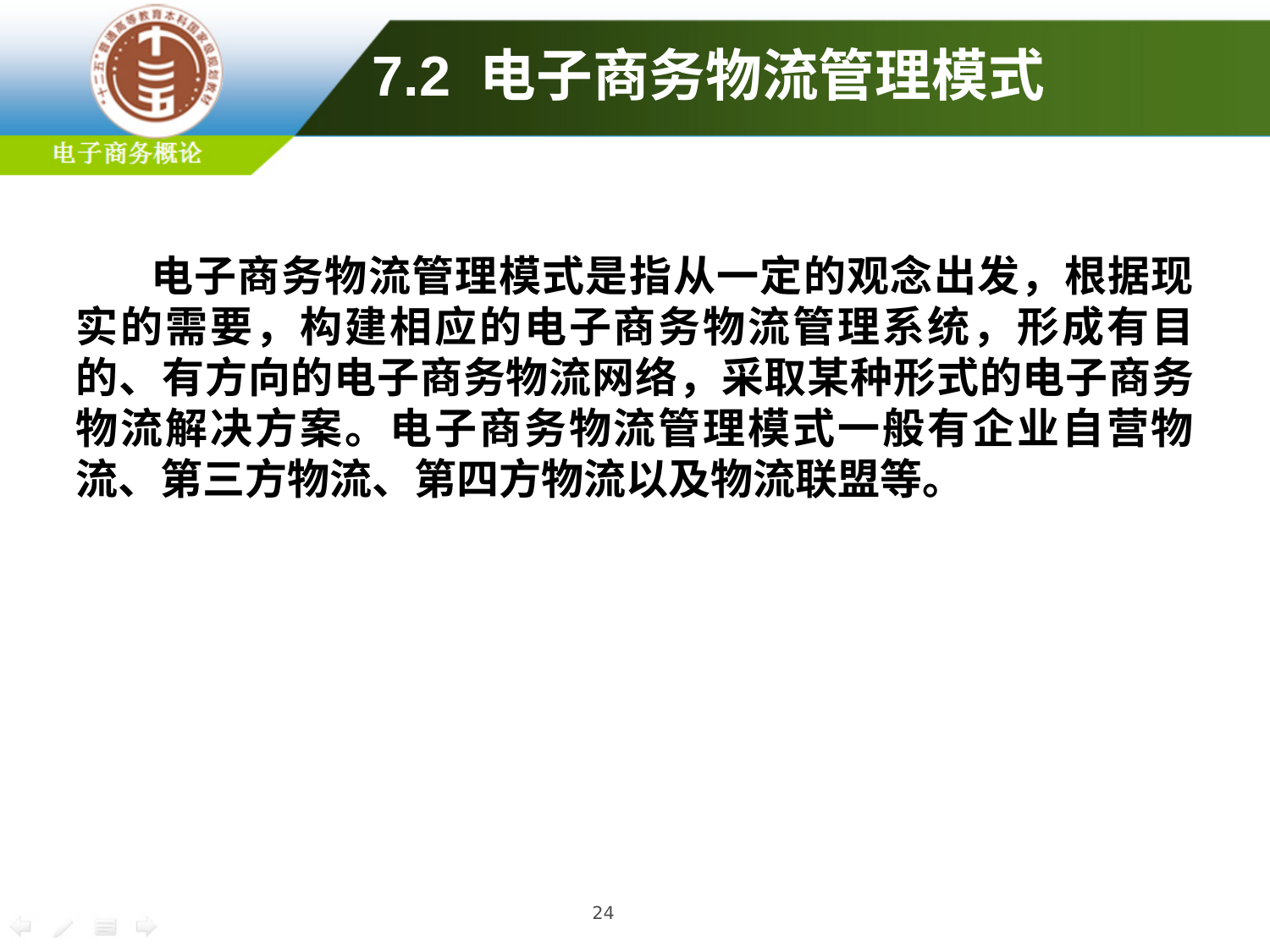

7.2 电子商务物流管理模式
电子商务物流管理模式是指从一定的观念出发，根据现实的需要，构建相应的电子商务物流管理系统，形成有目的、有方向的电子商务物流网络，采取某种形式的电子商务物流解决方案。电子商务物流管理模式一般有企业自营物流、第三方物流、第四方物流以及物流联盟等。
24